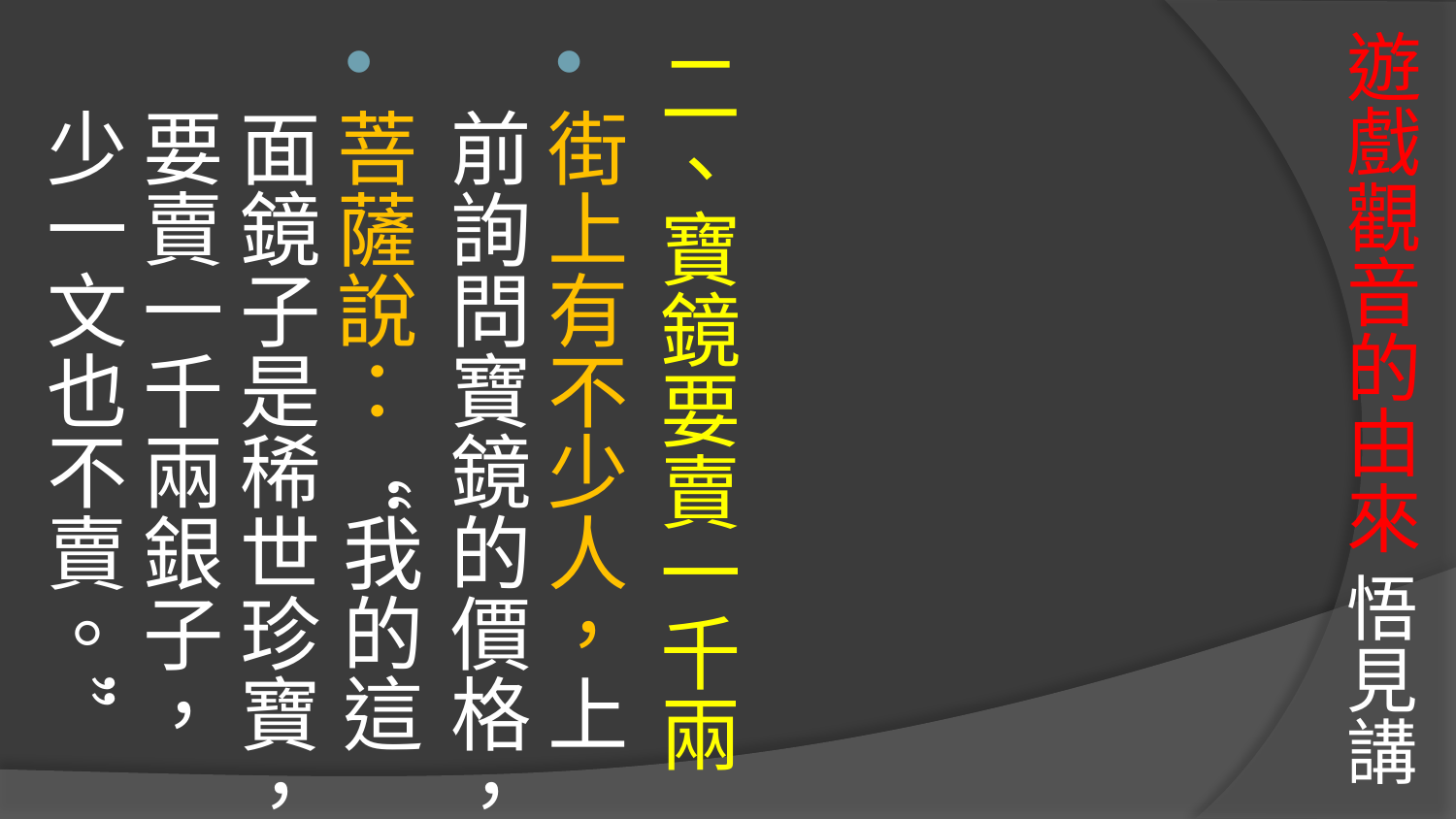

# 遊戲觀音的由來 悟見講
二、寶鏡要賣一千兩
街上有不少人，上前詢問寶鏡的價格，
菩薩說：“我的這面鏡子是稀世珍寶，要賣一千兩銀子，少一文也不賣。”